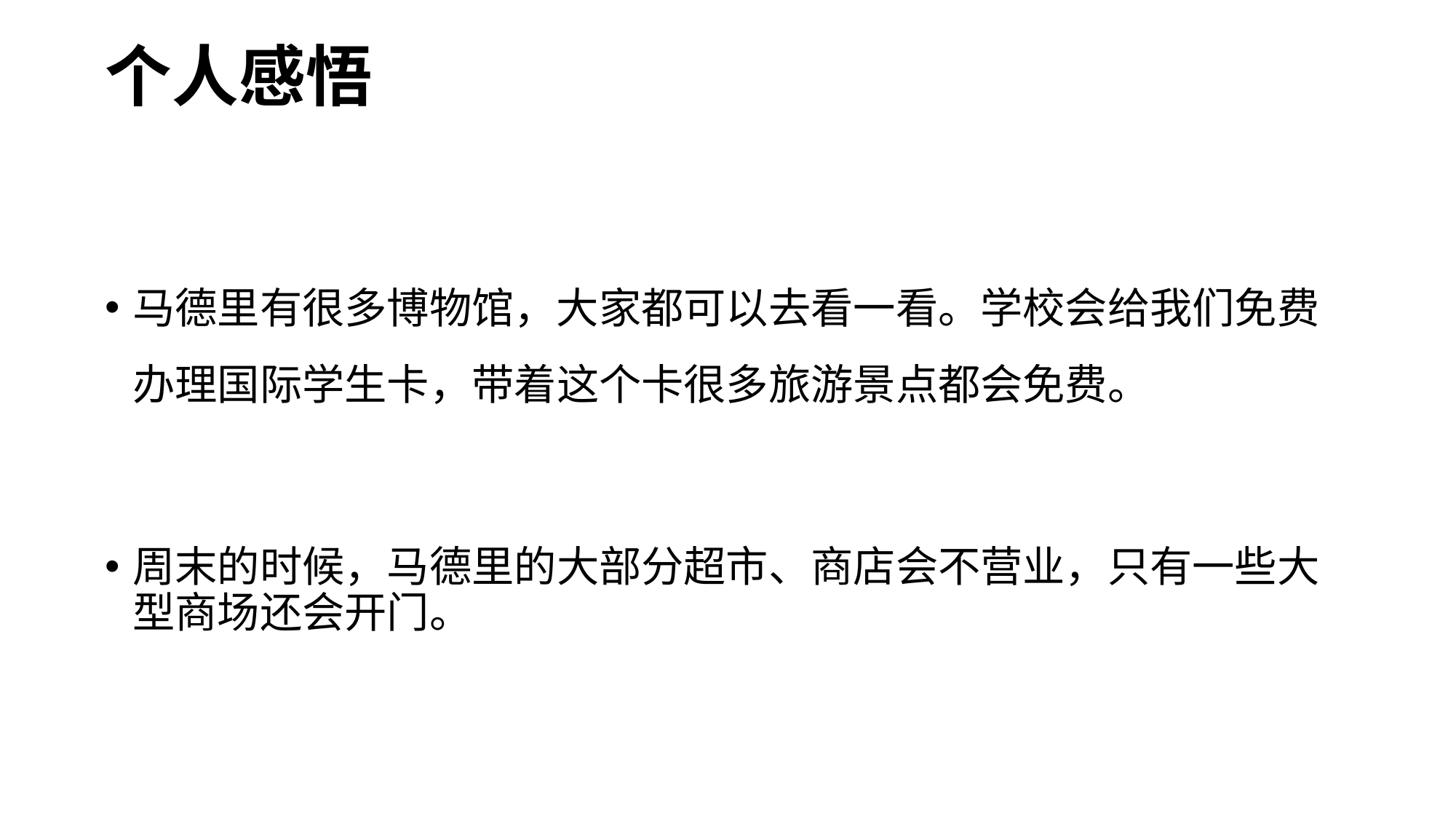

# 个人感悟

马德里有很多博物馆，大家都可以去看一看。学校会给我们免费办理国际学生卡，带着这个卡很多旅游景点都会免费。

周末的时候，马德里的大部分超市、商店会不营业，只有一些大型商场还会开门。